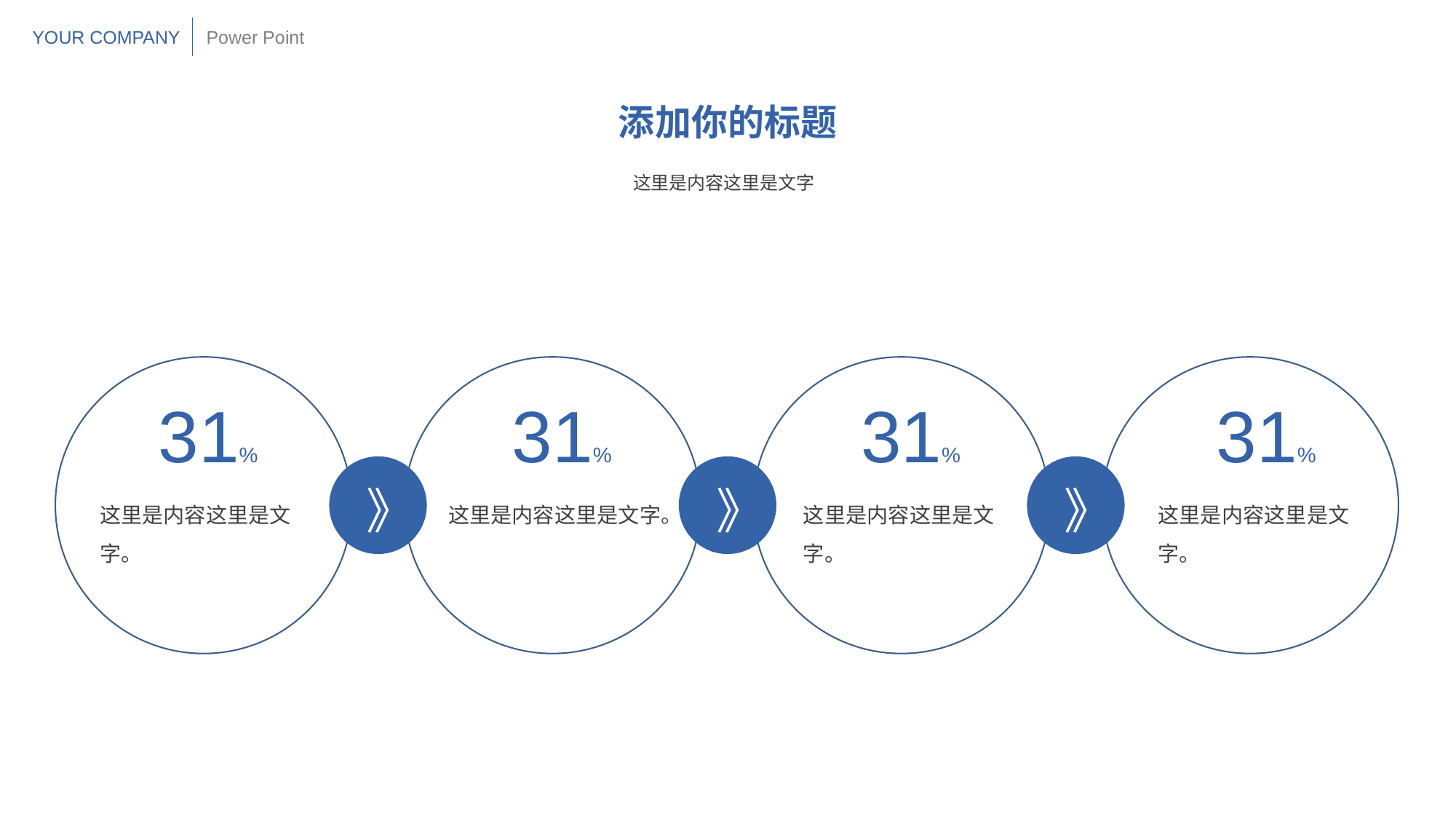

YOUR COMPANY
Power Point
添加你的标题
这里是内容这里是文字

31%
31%
31%
31%

》

》

》
这里是内容这里是文字。
这里是内容这里是文字。
这里是内容这里是文字。
这里是内容这里是文字。